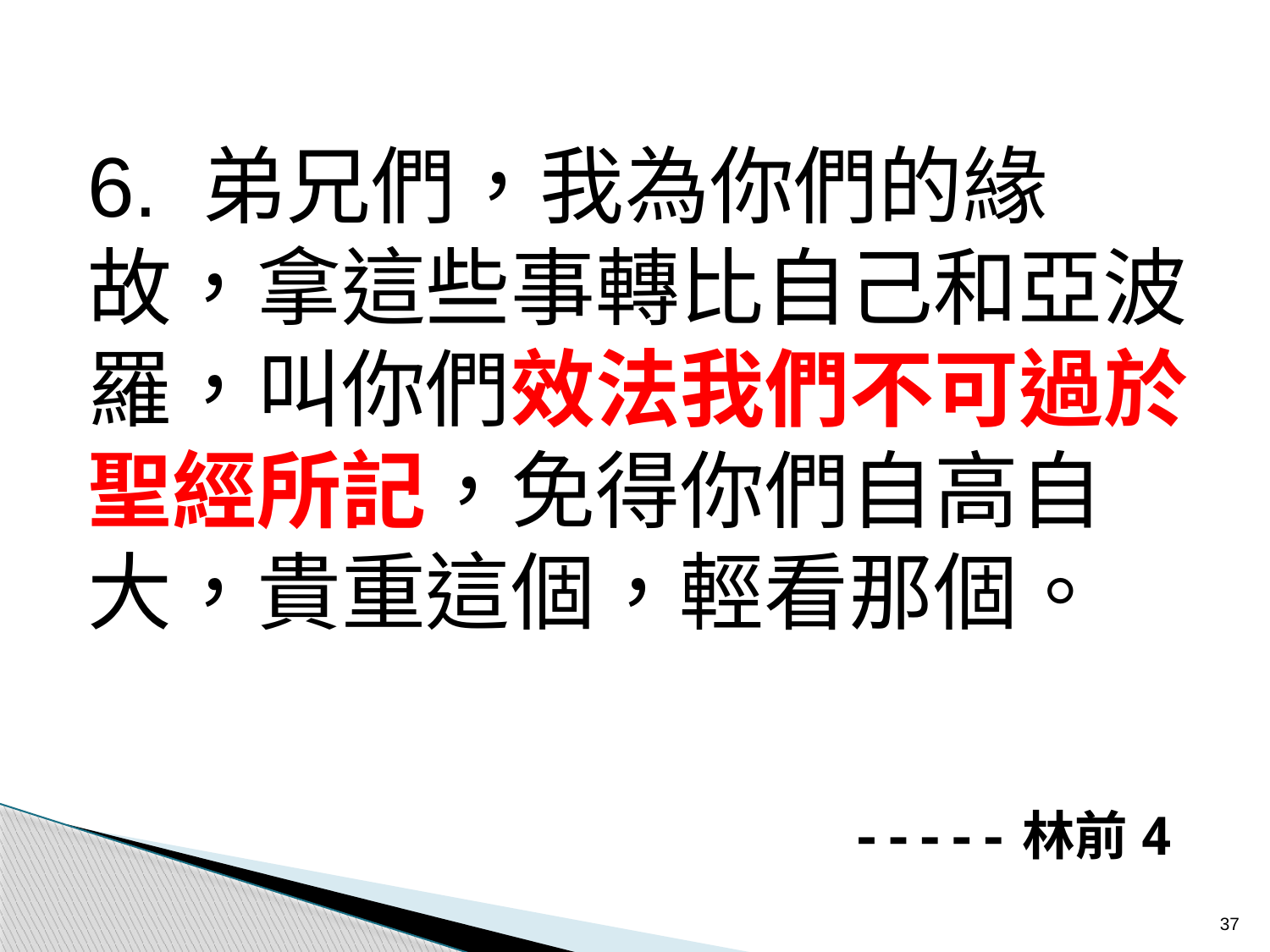

6. 弟兄們，我為你們的緣故，拿這些事轉比自己和亞波羅，叫你們效法我們不可過於聖經所記，免得你們自高自大，貴重這個，輕看那個。
-----林前4
37